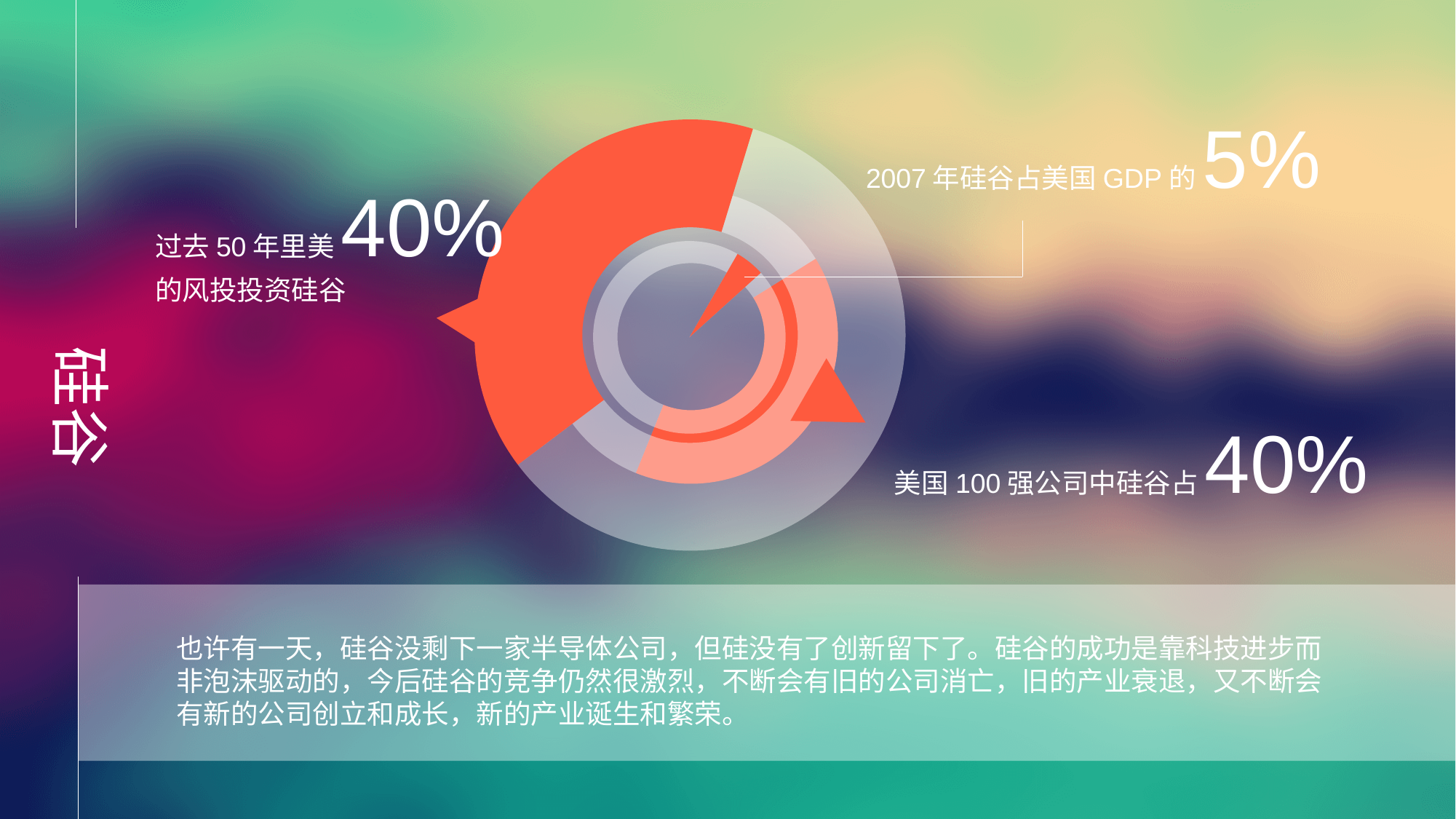

2007年硅谷占美国GDP的5%

### Chart

| Category | 销售额 |
|---|---|
| 第一季度 | 40.0 |
| 第二季度 | 60.0 |

### Chart

| Category | 销售额 |
|---|---|
|  | 5.0 |
|  | 95.0 |
|  | None |
|  | None |
过去50年里美40%
的风投投资硅谷

### Chart

| Category | 销售额 |
|---|---|
| 第一季度 | 40.0 |
| 第二季度 | 60.0 |

美国100强公司中硅谷占40%
硅谷

也许有一天，硅谷没剩下一家半导体公司，但硅没有了创新留下了。硅谷的成功是靠科技进步而非泡沫驱动的，今后硅谷的竞争仍然很激烈，不断会有旧的公司消亡，旧的产业衰退，又不断会有新的公司创立和成长，新的产业诞生和繁荣。